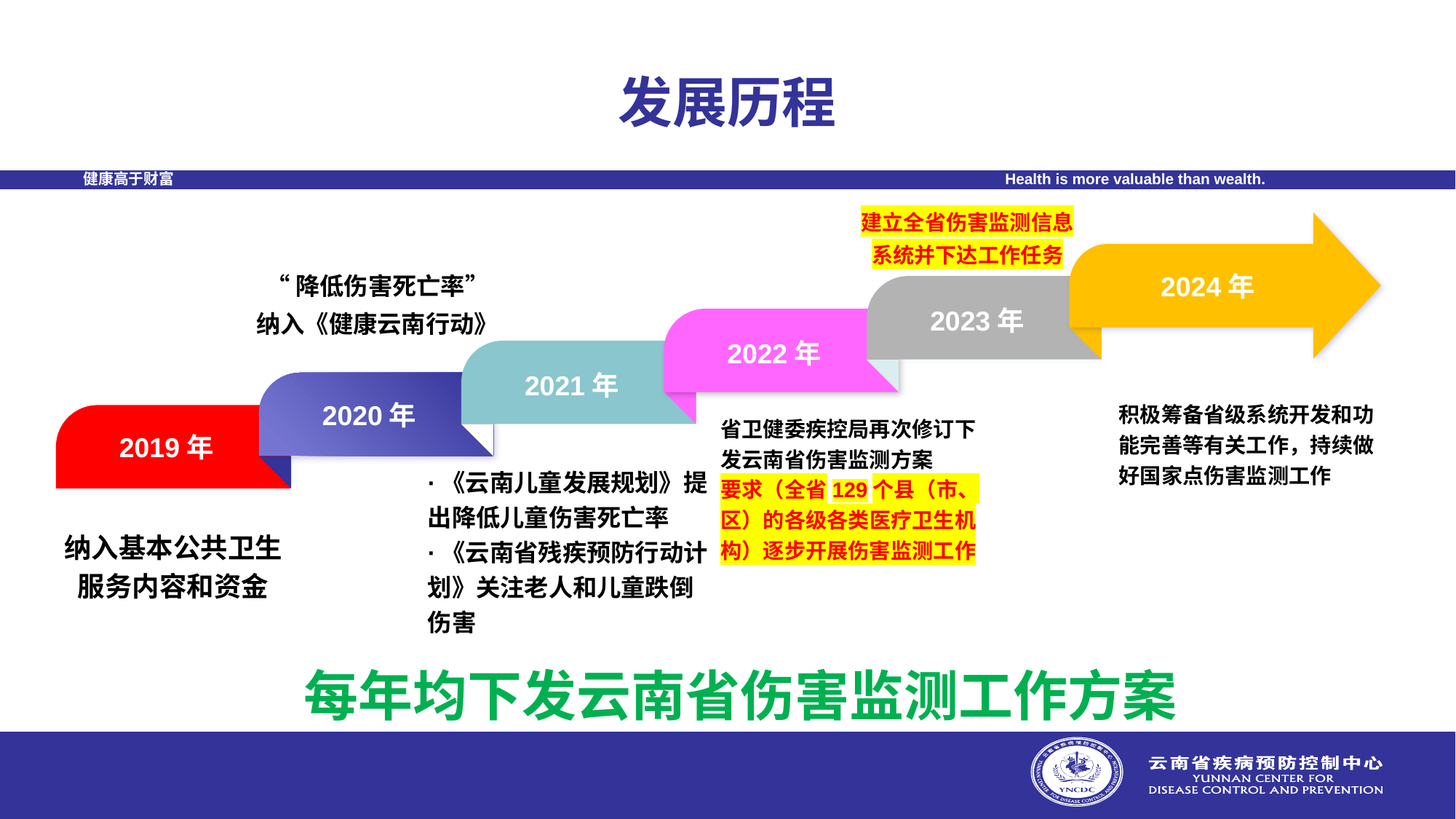

# 发展历程
建立全省伤害监测信息系统并下达工作任务

2024年
“降低伤害死亡率”纳入《健康云南行动》
2023年
2022年

2021年
积极筹备省级系统开发和功能完善等有关工作，持续做好国家点伤害监测工作

2020年

2019年
省卫健委疾控局再次修订下发云南省伤害监测方案
要求（全省129个县（市、区）的各级各类医疗卫生机构）逐步开展伤害监测工作

纳入基本公共卫生服务内容和资金
·《云南儿童发展规划》提出降低儿童伤害死亡率
·《云南省残疾预防行动计划》关注老人和儿童跌倒伤害
每年均下发云南省伤害监测工作方案